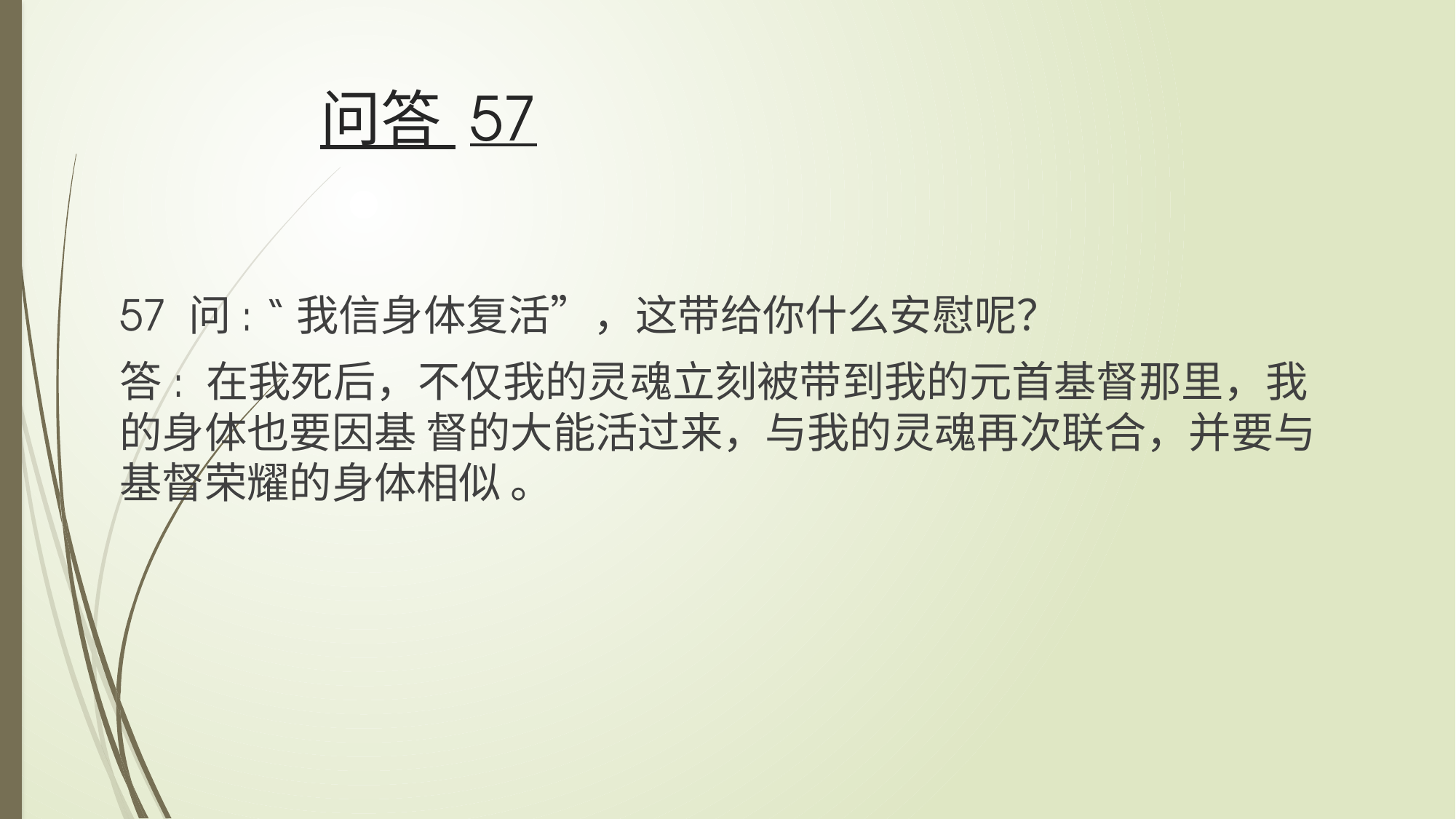

# 问答 57
57 问: “我信身体复活”，这带给你什么安慰呢？
答: 在我死后，不仅我的灵魂立刻被带到我的元首基督那里，我的身体也要因基 督的大能活过来，与我的灵魂再次联合，并要与基督荣耀的身体相似 。